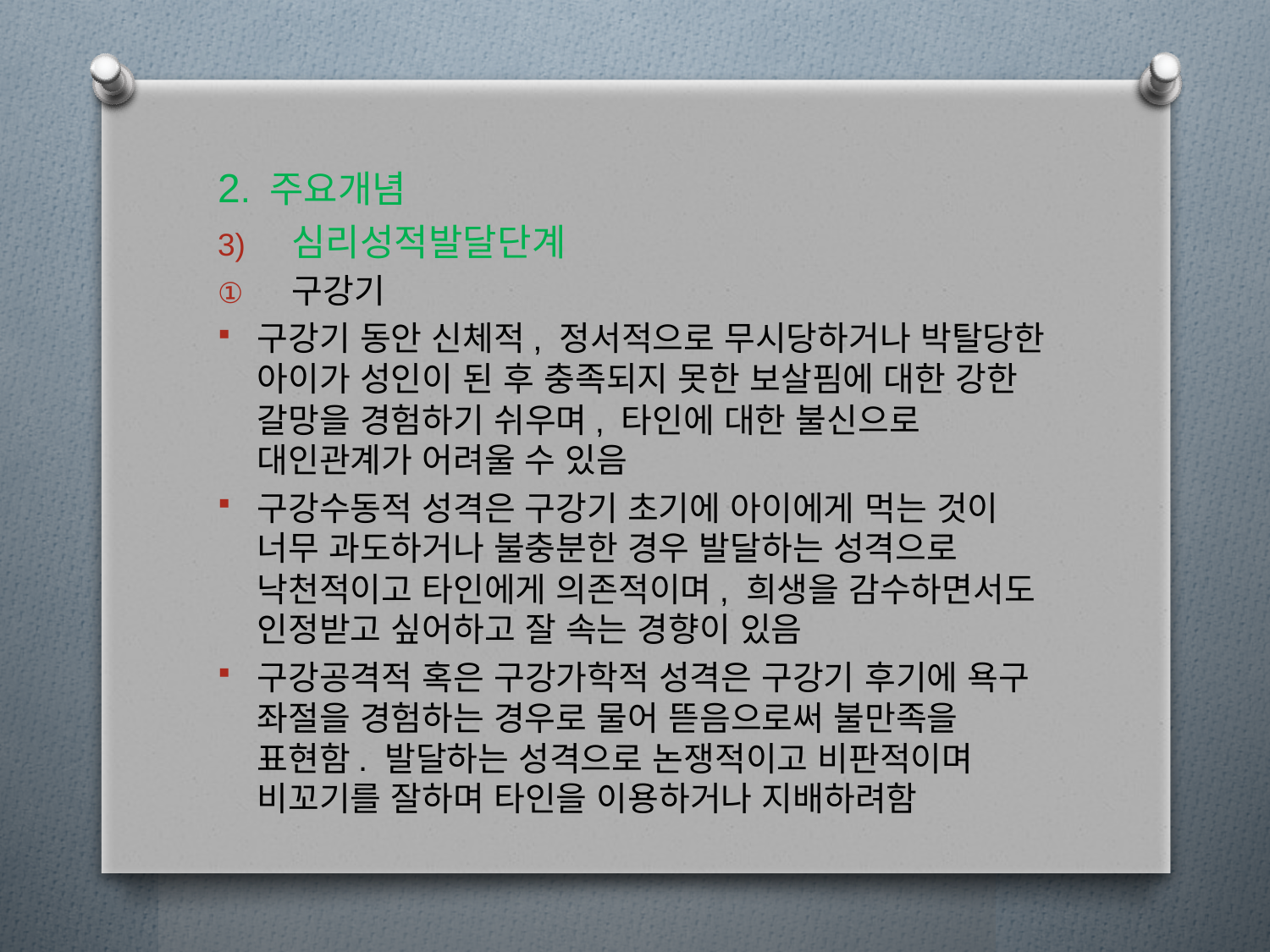

2. 주요개념
심리성적발달단계
구강기
구강기 동안 신체적, 정서적으로 무시당하거나 박탈당한 아이가 성인이 된 후 충족되지 못한 보살핌에 대한 강한 갈망을 경험하기 쉬우며, 타인에 대한 불신으로 대인관계가 어려울 수 있음
구강수동적 성격은 구강기 초기에 아이에게 먹는 것이 너무 과도하거나 불충분한 경우 발달하는 성격으로 낙천적이고 타인에게 의존적이며, 희생을 감수하면서도 인정받고 싶어하고 잘 속는 경향이 있음
구강공격적 혹은 구강가학적 성격은 구강기 후기에 욕구 좌절을 경험하는 경우로 물어 뜯음으로써 불만족을 표현함. 발달하는 성격으로 논쟁적이고 비판적이며 비꼬기를 잘하며 타인을 이용하거나 지배하려함